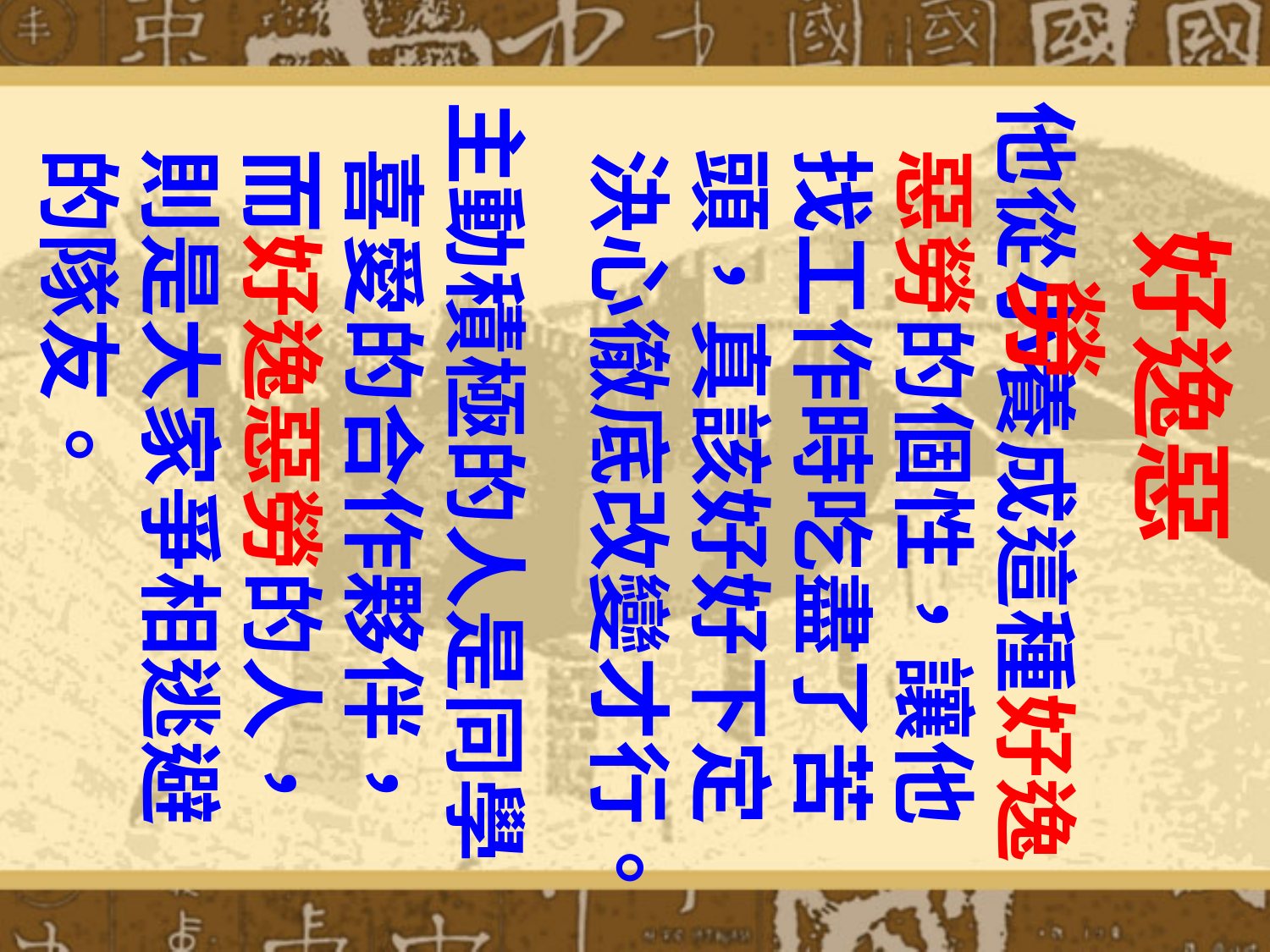

主動積極的人是同學喜愛的合作夥伴，而好逸惡勞的人，則是大家爭相逃避的隊友。
他從小養成這種好逸惡勞的個性，讓他找工作時吃盡了苦頭，真該好好下定決心徹底改變才行。
好逸惡勞